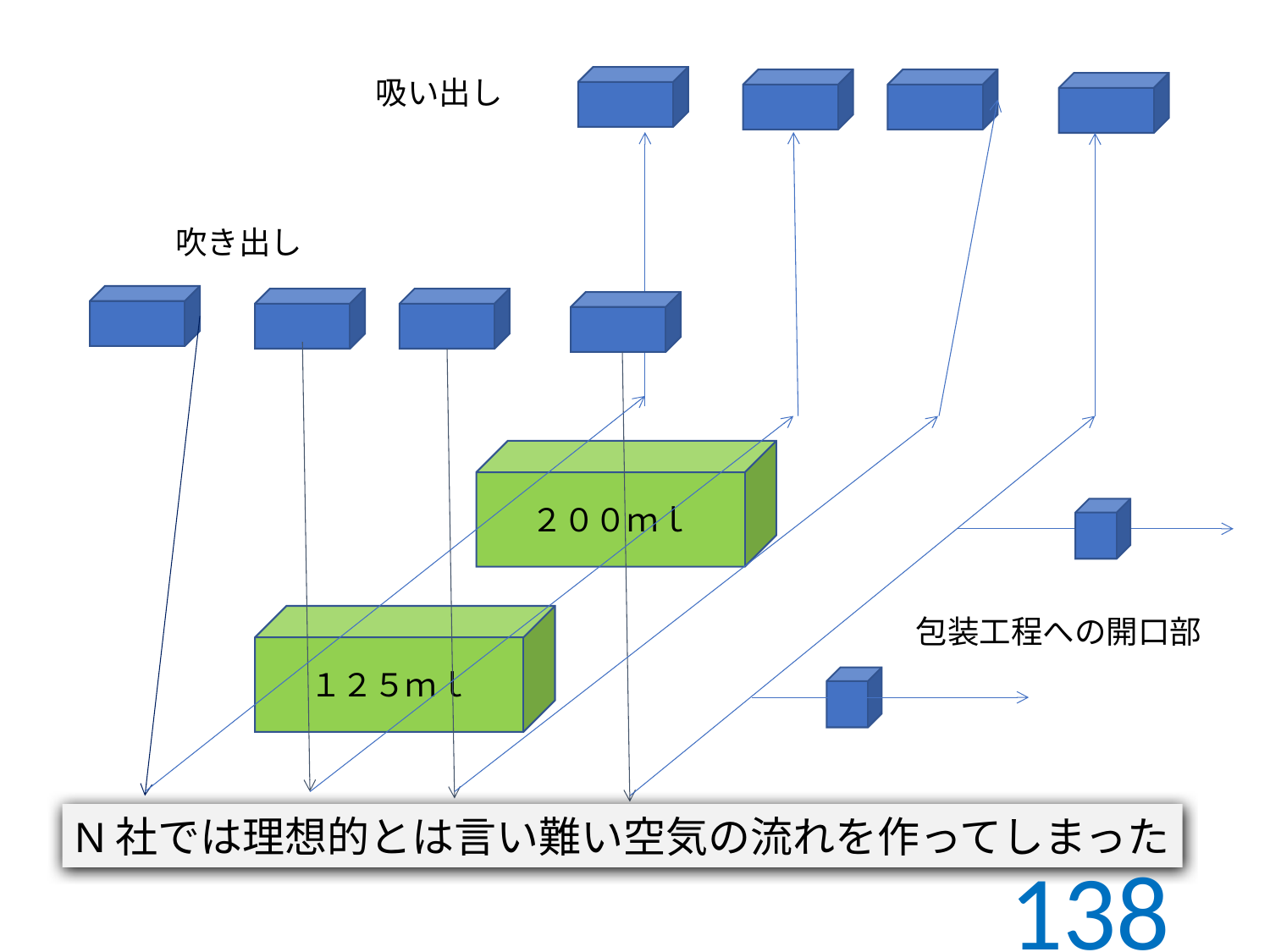

吸い出し

吹き出し

２００ｍｌ

１２５ｍｌ
包装工程への開口部

N社では理想的とは言い難い空気の流れを作ってしまった
138